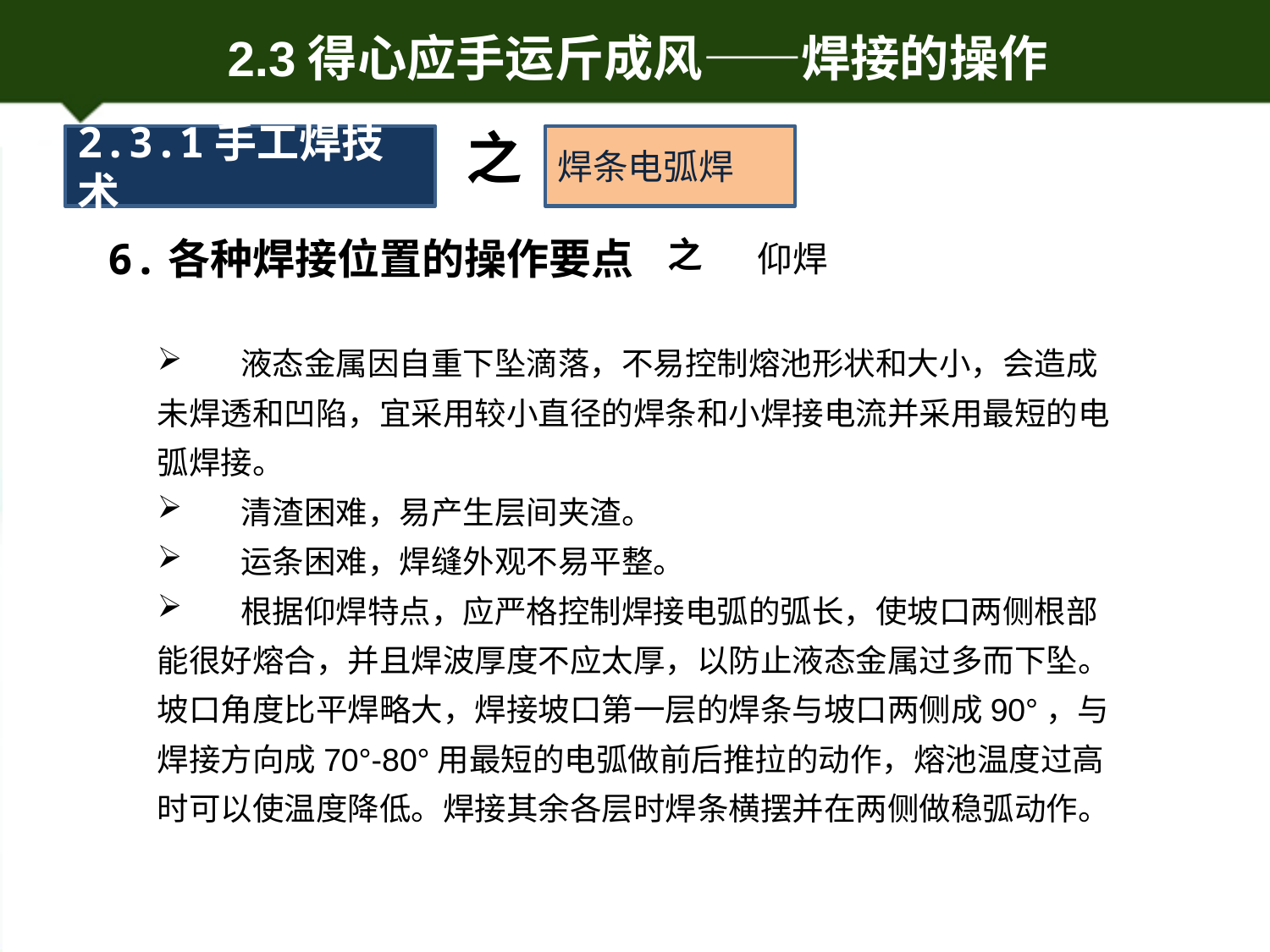

之
2.3.1手工焊技术
焊条电弧焊
6.各种焊接位置的操作要点
之
仰焊
       液态金属因自重下坠滴落，不易控制熔池形状和大小，会造成未焊透和凹陷，宜采用较小直径的焊条和小焊接电流并采用最短的电弧焊接。
       清渣困难，易产生层间夹渣。
       运条困难，焊缝外观不易平整。
       根据仰焊特点，应严格控制焊接电弧的弧长，使坡口两侧根部能很好熔合，并且焊波厚度不应太厚，以防止液态金属过多而下坠。坡口角度比平焊略大，焊接坡口第一层的焊条与坡口两侧成90°，与焊接方向成70°-80°用最短的电弧做前后推拉的动作，熔池温度过高时可以使温度降低。焊接其余各层时焊条横摆并在两侧做稳弧动作。